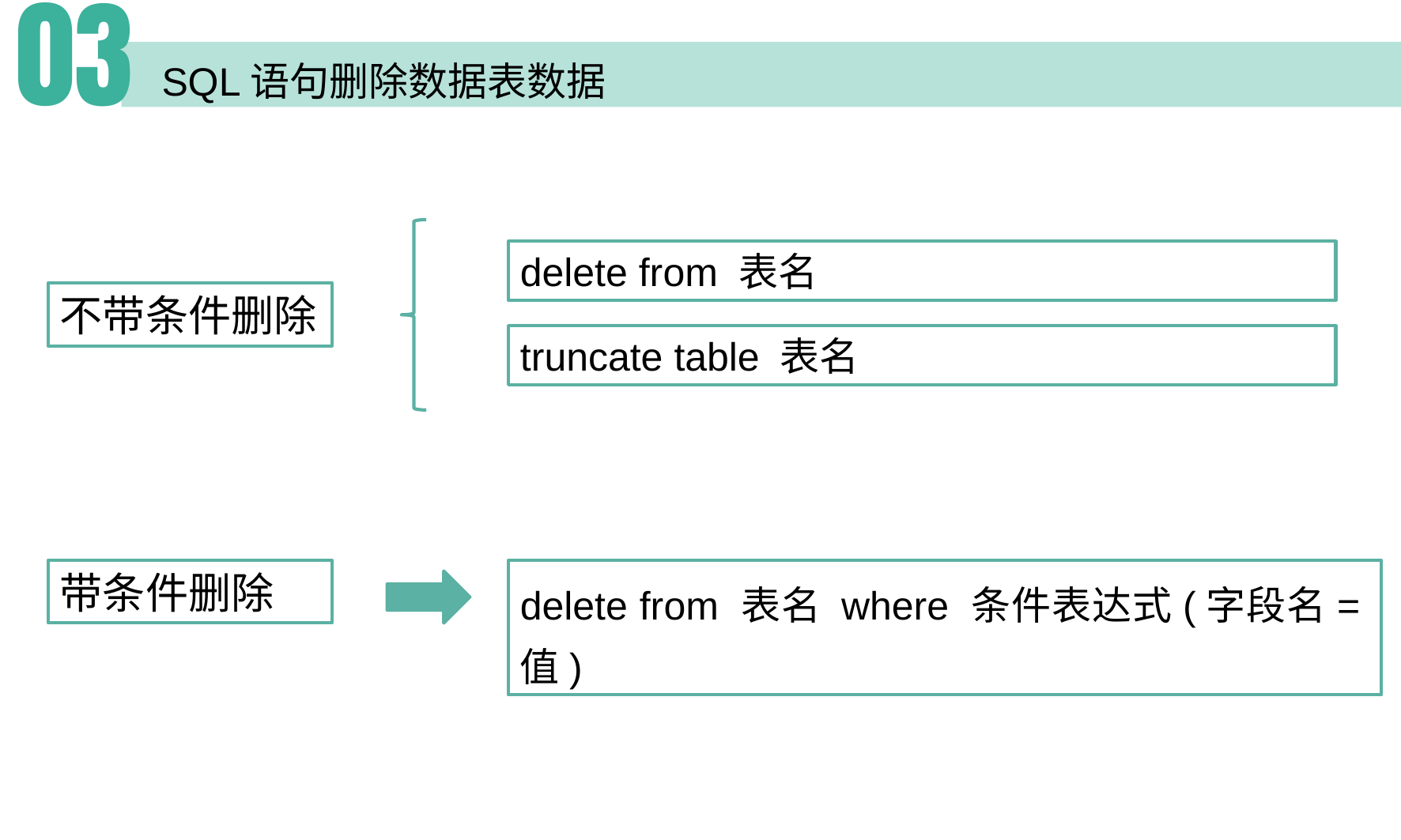

03

  SQL语句删除数据表数据

delete from 表名
不带条件删除
truncate table 表名
带条件删除
delete from 表名 where 条件表达式(字段名=值)